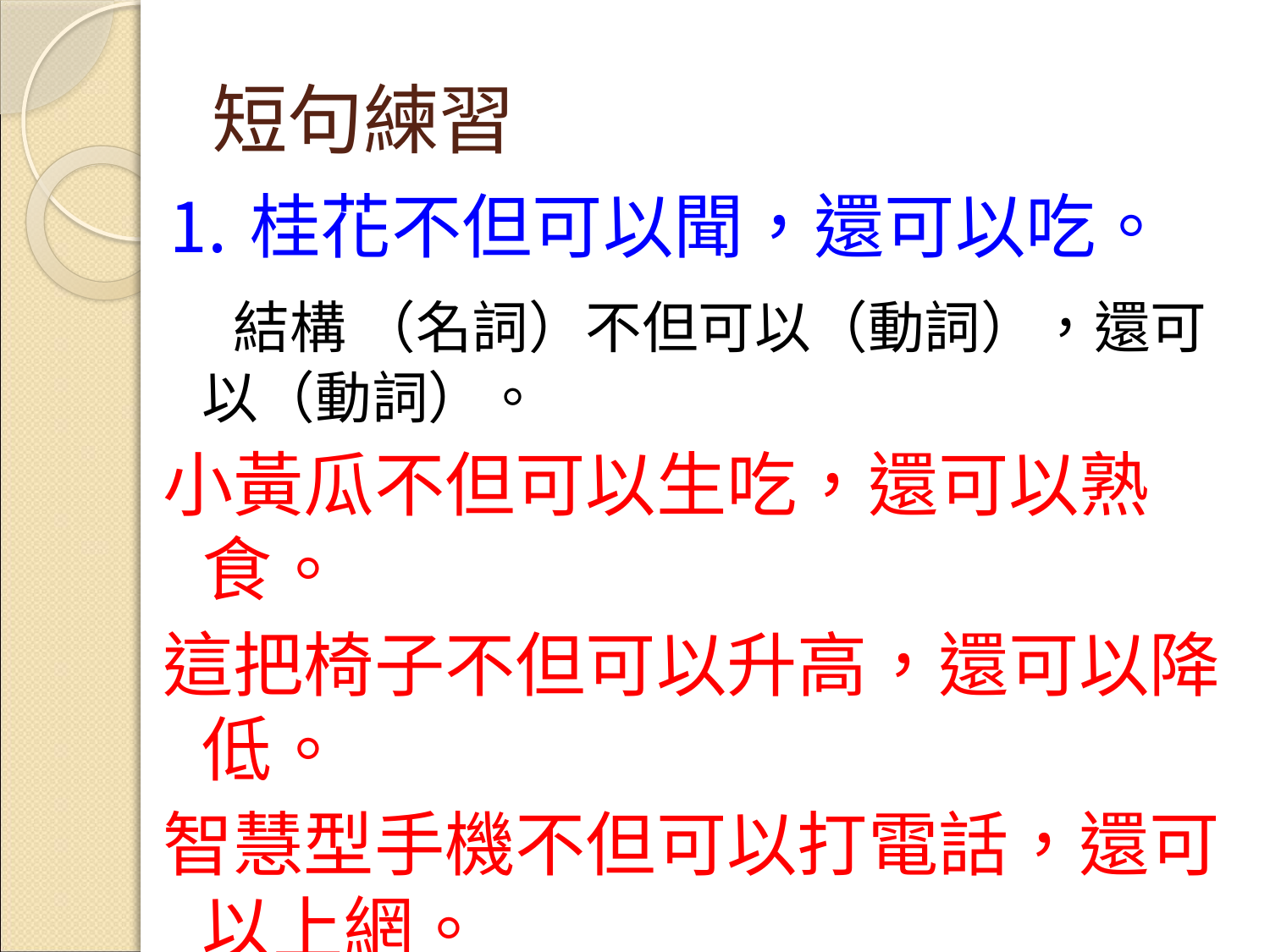

短句練習
⒈桂花不但可以聞，還可以吃。
　結構 （名詞）不但可以（動詞），還可以（動詞）。
小黃瓜不但可以生吃，還可以熟食。
這把椅子不但可以升高，還可以降低。
智慧型手機不但可以打電話，還可以上網。